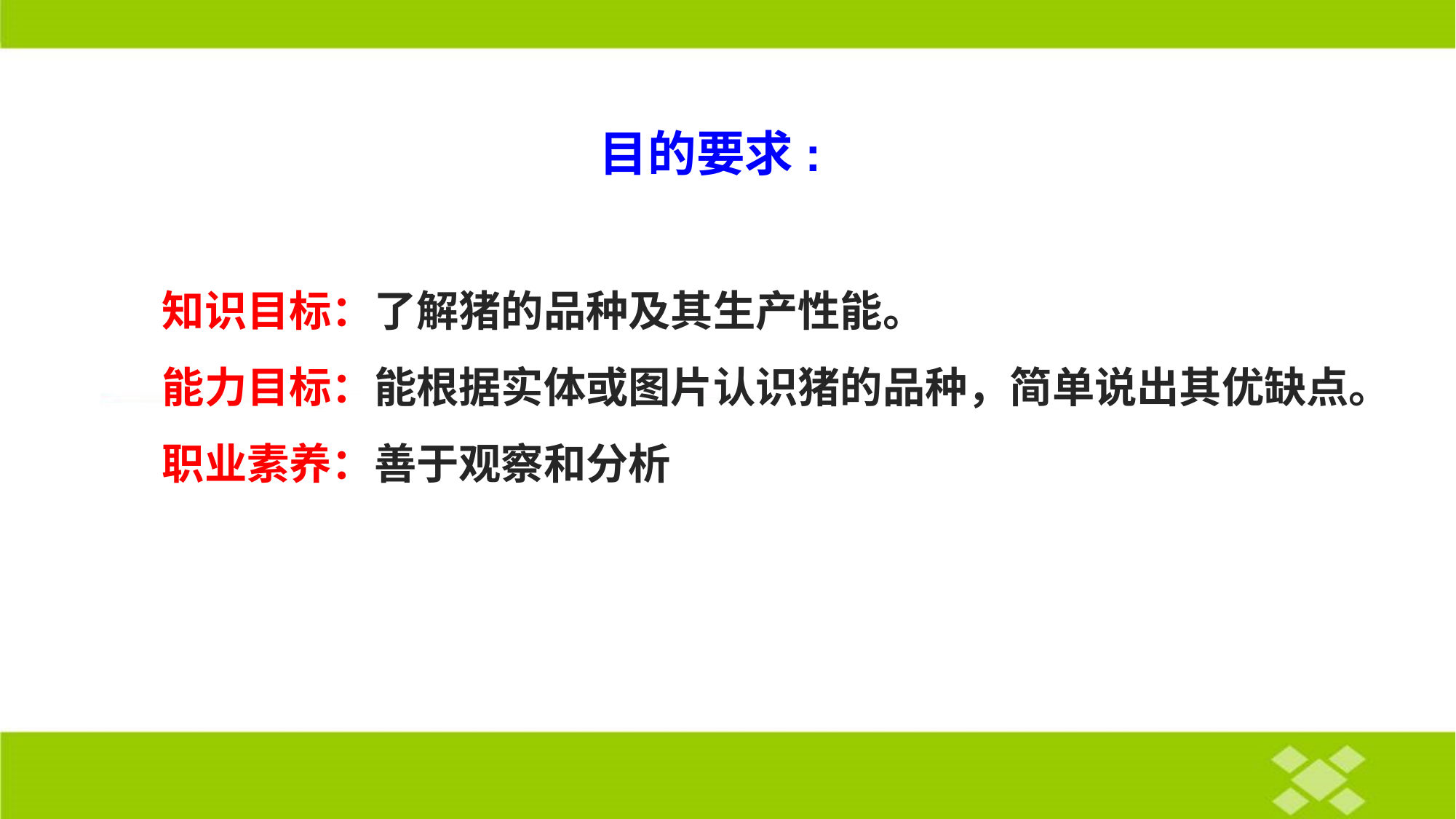

目的要求:
知识目标：了解猪的品种及其生产性能。
能力目标：能根据实体或图片认识猪的品种，简单说出其优缺点。
职业素养：善于观察和分析